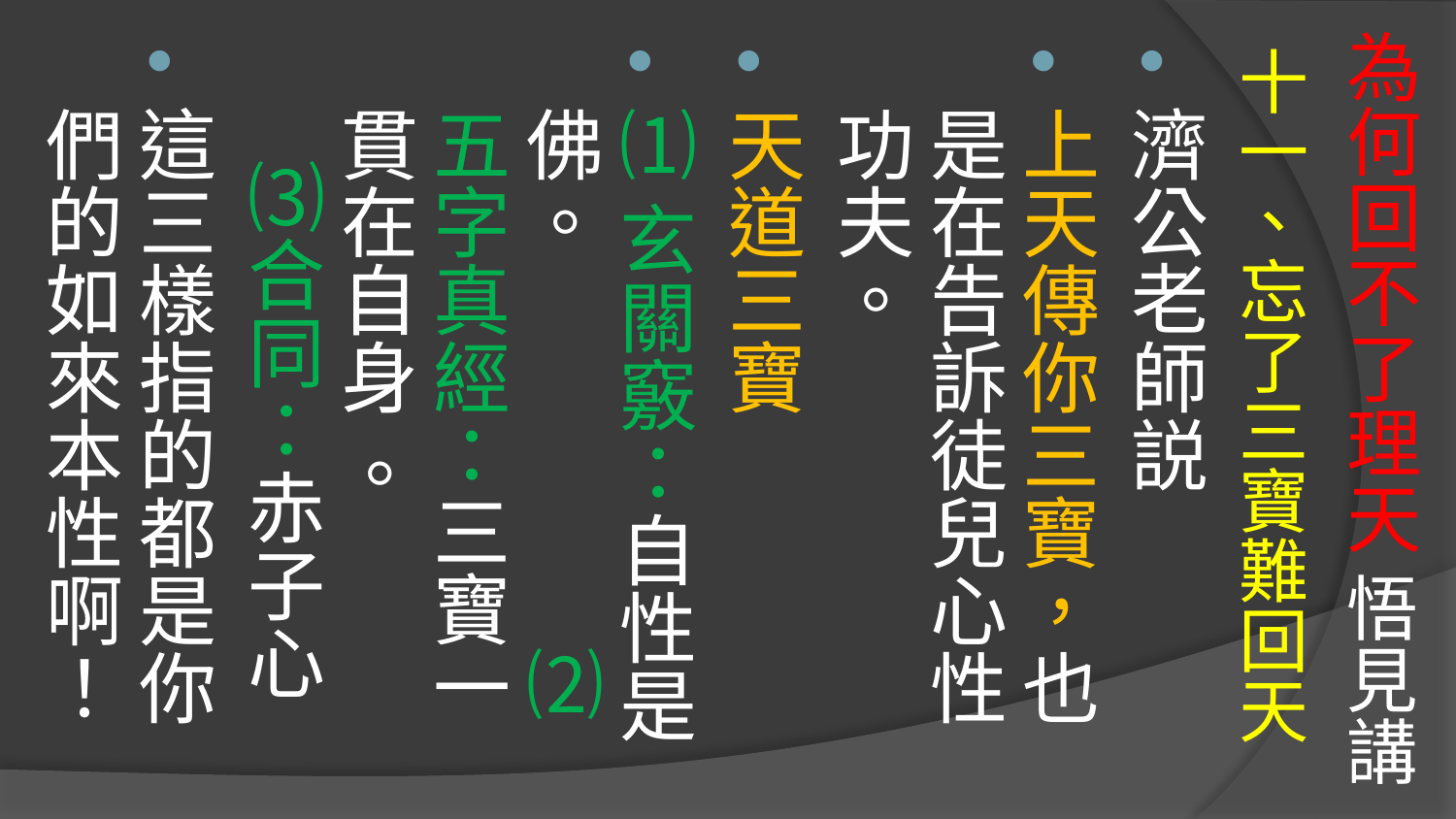

# 為何回不了理天 悟見講
十一、忘了三寶難回天
濟公老師説
上天傳你三寶，也是在告訴徒兒心性功夫。
天道三寶
⑴玄關竅：自性是佛。                      ⑵五字真經：三寶一貫在自身 。                   ⑶合同：赤子心
這三樣指的都是你們的如來本性啊！